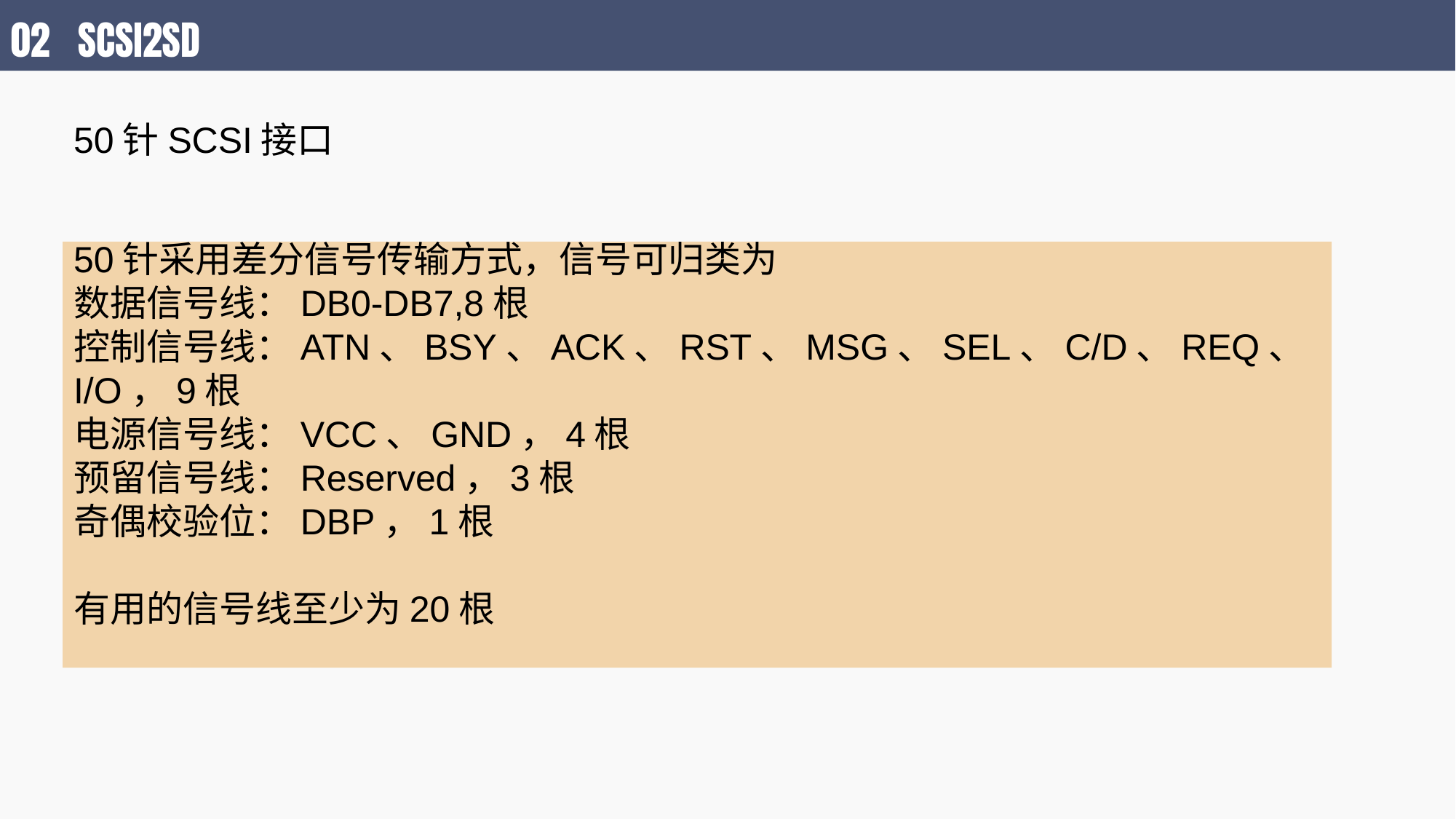

02   SCSI2SD

50针SCSI接口
50针采用差分信号传输方式，信号可归类为
数据信号线：DB0-DB7,8根
控制信号线：ATN、BSY、ACK、RST、MSG、SEL、C/D、REQ、I/O，9根
电源信号线：VCC、GND，4根
预留信号线：Reserved，3根
奇偶校验位：DBP，1根

有用的信号线至少为20根